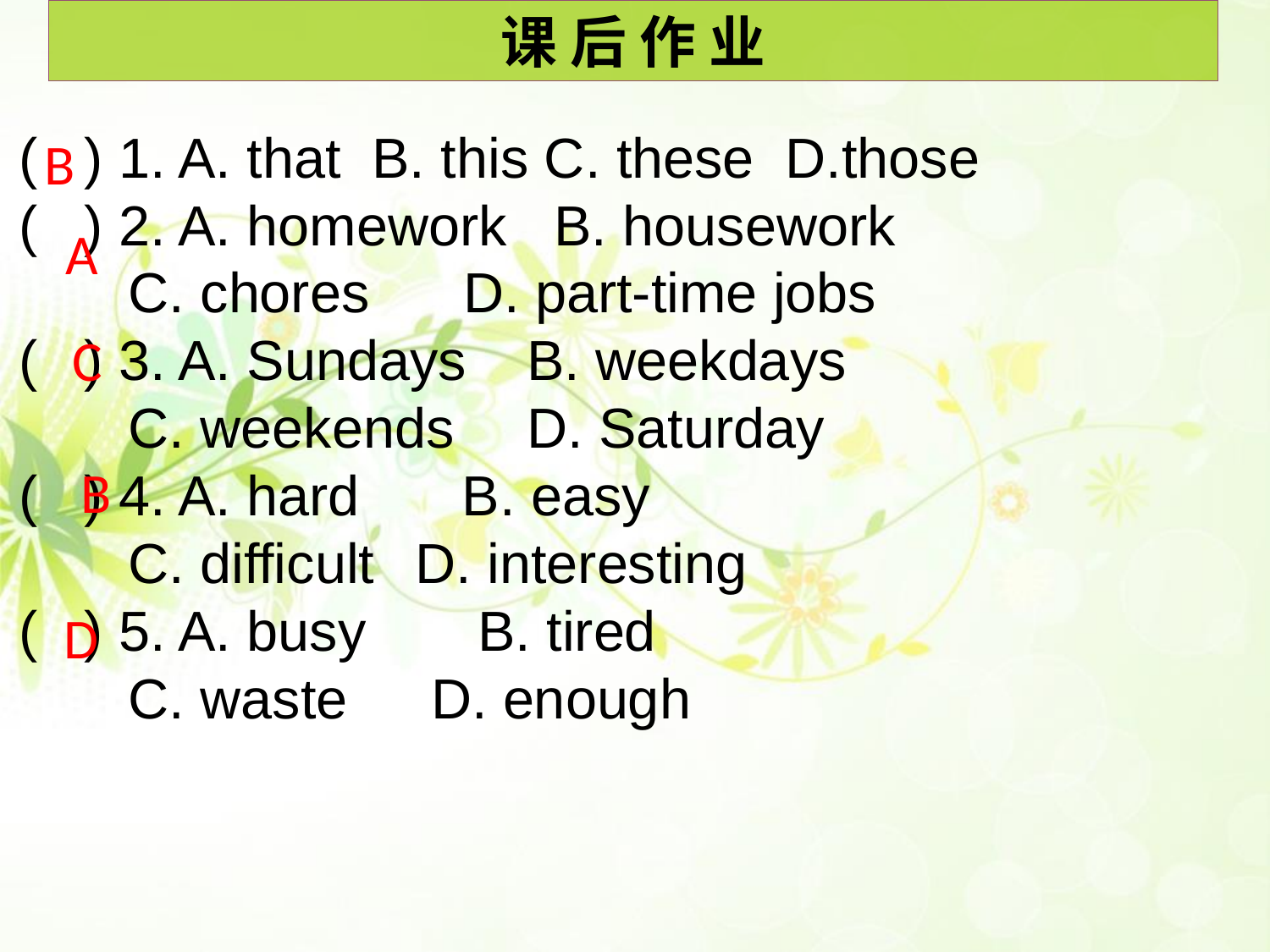

课 后 作 业
(   ) 1. A. that  B. this C. these  D.those
(   ) 2. A. homework   B. housework
       C. chores      D. part-time jobs
(   ) 3. A. Sundays	B. weekdays
       C. weekends	D. Saturday
(   ) 4. A. hard	    B. easy
       C. difficult	 D. interesting
(   ) 5. A. busy	     B. tired
       C. waste	  D. enough
B
A
C
B
D